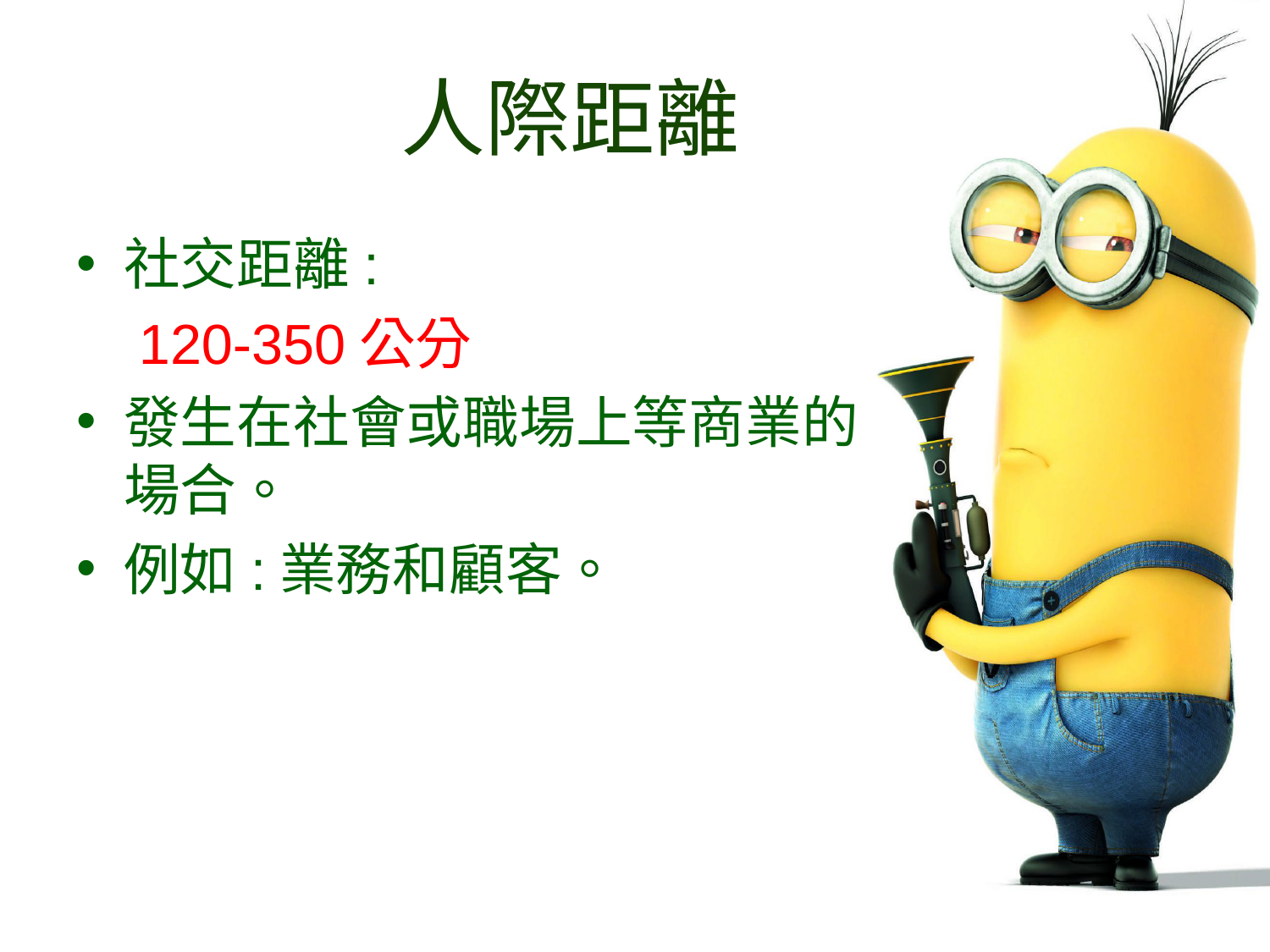

# 人際距離
社交距離:
    120-350公分
發生在社會或職場上等商業的場合。
例如:業務和顧客。